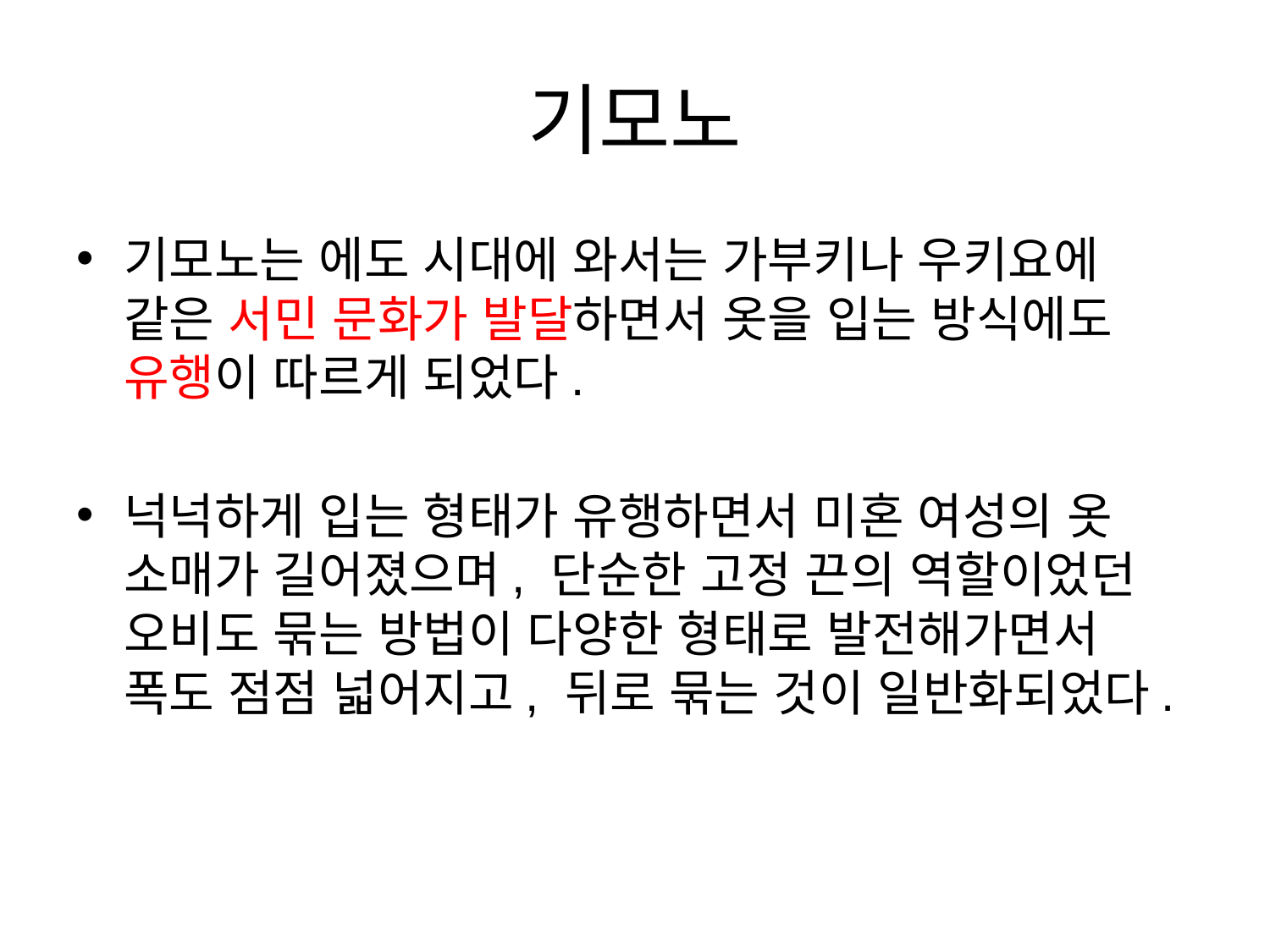

# 기모노
기모노는 에도 시대에 와서는 가부키나 우키요에 같은 서민 문화가 발달하면서 옷을 입는 방식에도 유행이 따르게 되었다.

넉넉하게 입는 형태가 유행하면서 미혼 여성의 옷 소매가 길어졌으며, 단순한 고정 끈의 역할이었던 오비도 묶는 방법이 다양한 형태로 발전해가면서 폭도 점점 넓어지고, 뒤로 묶는 것이 일반화되었다.